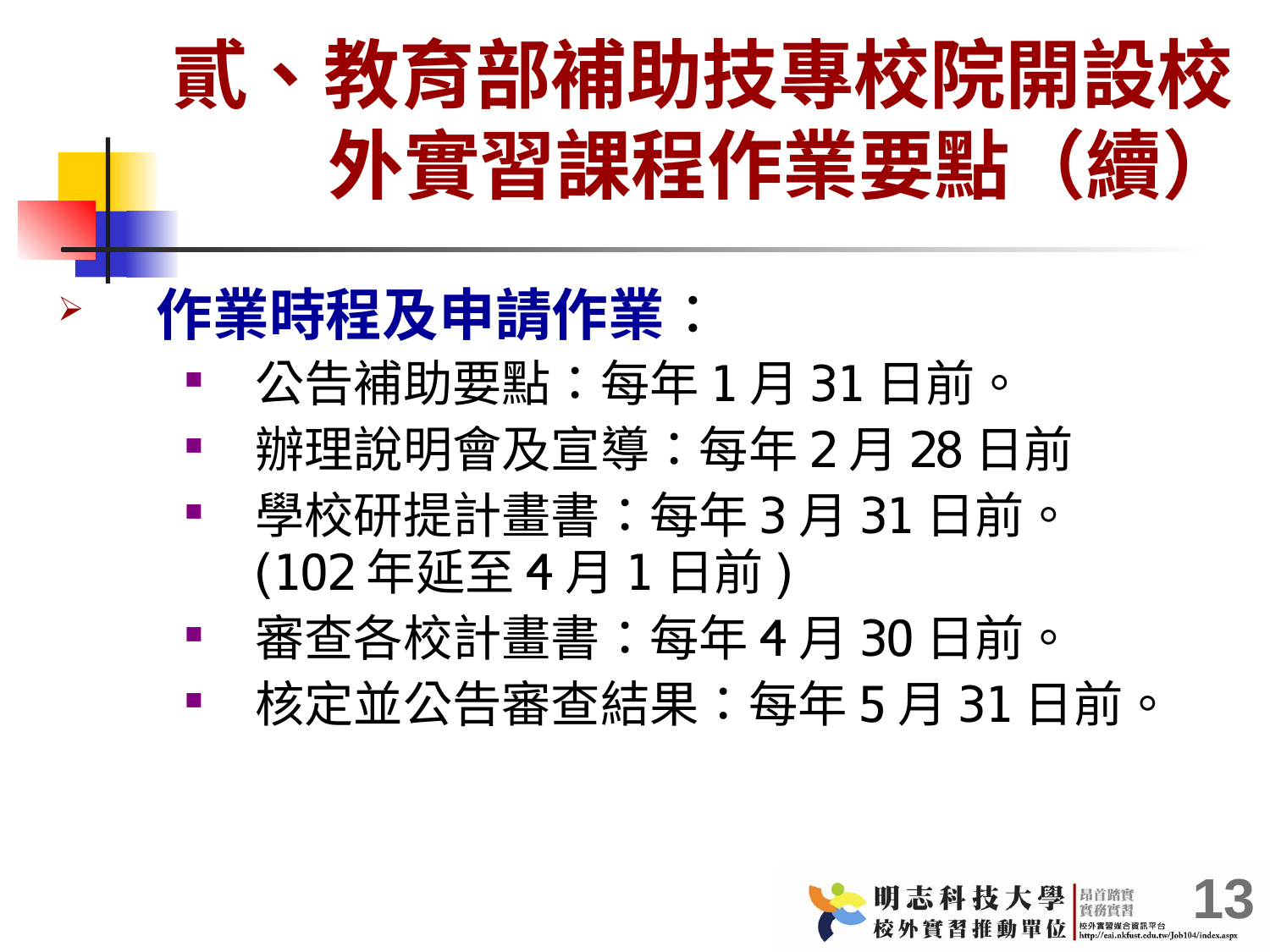

# 貳、教育部補助技專校院開設校外實習課程作業要點（續）
作業時程及申請作業：
公告補助要點：每年1月31日前。
辦理說明會及宣導：每年2月28日前
學校研提計畫書：每年3月31日前。(102年延至4月1日前)
審查各校計畫書：每年4月30日前。
核定並公告審查結果：每年5月31日前。
13